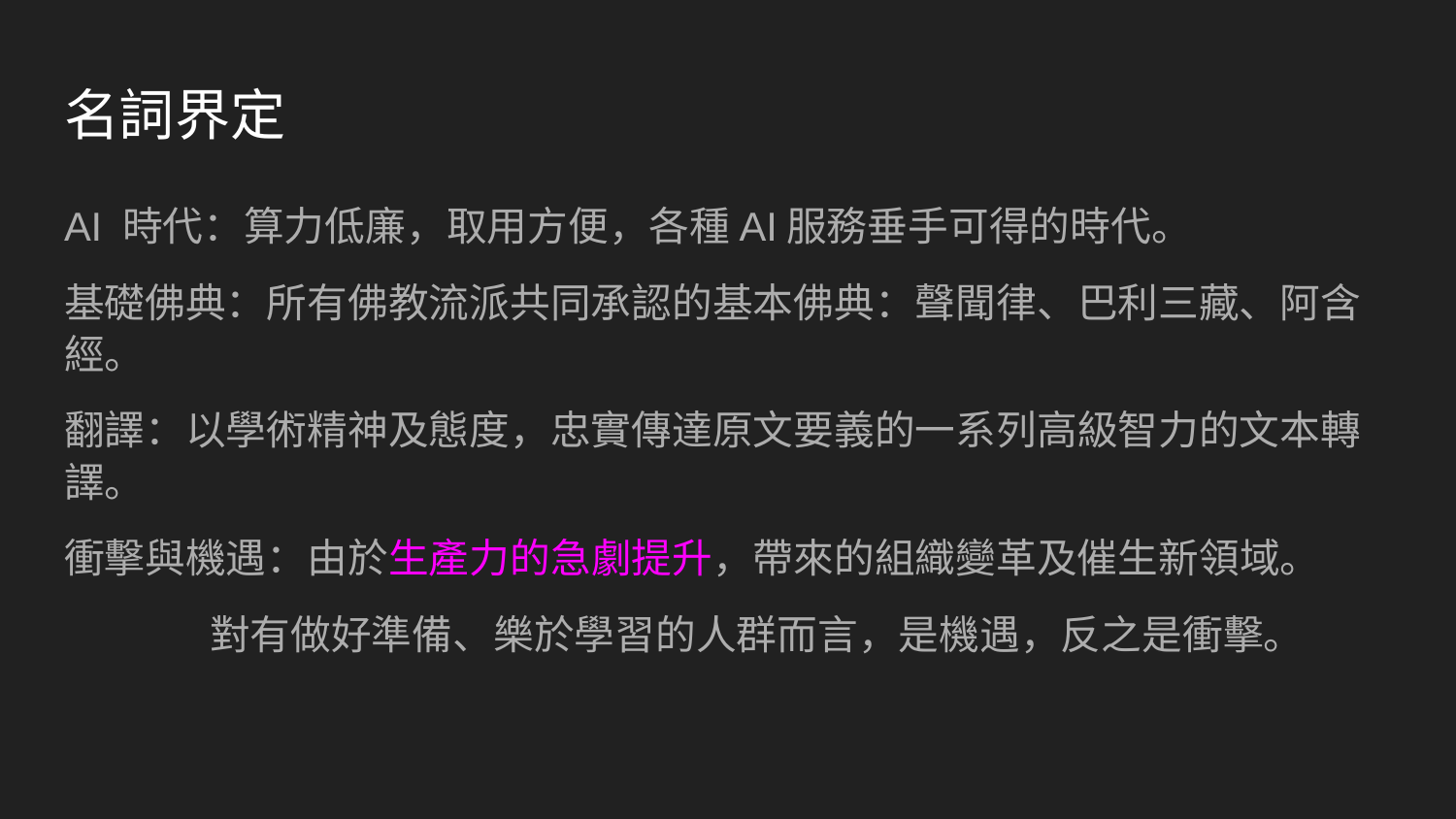

# 名詞界定
AI 時代：算力低廉，取用方便，各種AI服務垂手可得的時代。
基礎佛典：所有佛教流派共同承認的基本佛典：聲聞律、巴利三藏、阿含經。
翻譯：以學術精神及態度，忠實傳達原文要義的一系列高級智力的文本轉譯。
衝擊與機遇：由於生產力的急劇提升，帶來的組織變革及催生新領域。
對有做好準備、樂於學習的人群而言，是機遇，反之是衝擊。